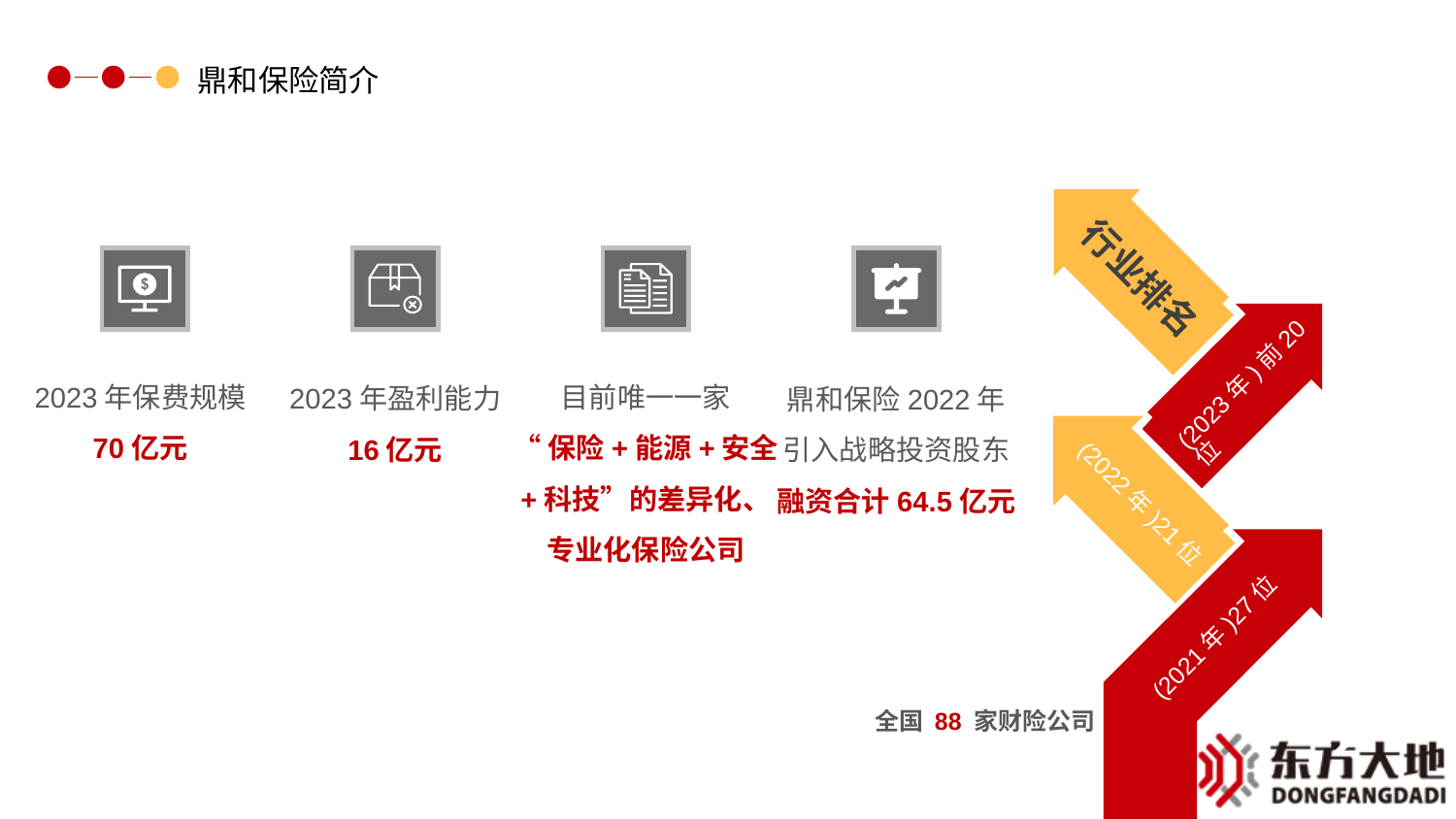

鼎和保险简介

行业排名

2023年保费规模
70亿元
目前唯一一家
“保险+能源+安全
+科技”的差异化、
专业化保险公司
(2023年)前20位
2023年盈利能力
16亿元
鼎和保险2022年
引入战略投资股东
融资合计64.5亿元

(2022年)21位

(2021年)27位
全国 88 家财险公司